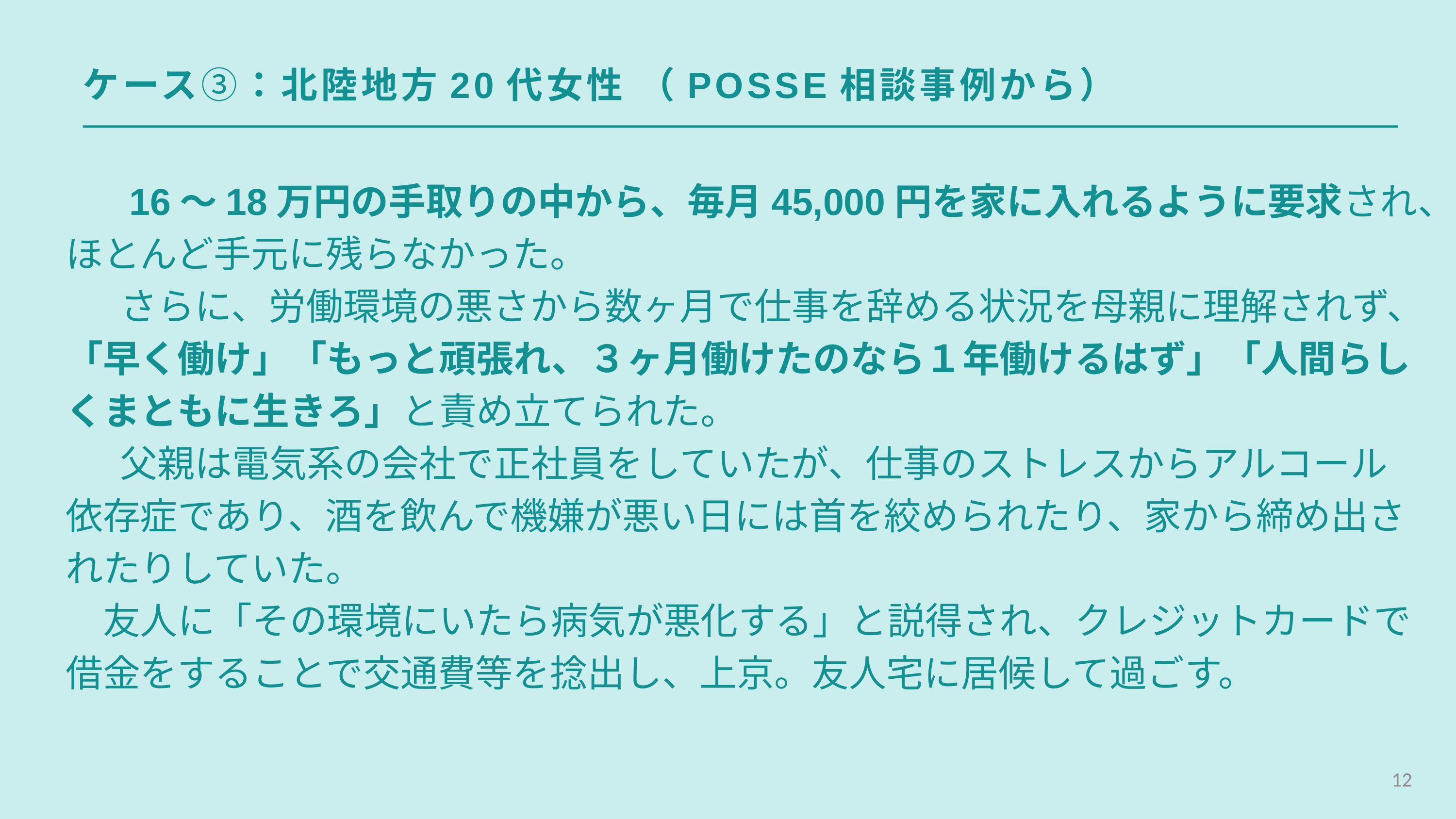

ケース③：北陸地方20代女性 （POSSE相談事例から）

 　16〜18万円の手取りの中から、毎月45,000円を家に入れるように要求され、ほとんど手元に残らなかった。
 　さらに、労働環境の悪さから数ヶ月で仕事を辞める状況を母親に理解されず、「早く働け」「もっと頑張れ、３ヶ月働けたのなら１年働けるはず」「人間らしくまともに生きろ」と責め立てられた。
 　父親は電気系の会社で正社員をしていたが、仕事のストレスからアルコール依存症であり、酒を飲んで機嫌が悪い日には首を絞められたり、家から締め出されたりしていた。
　友人に「その環境にいたら病気が悪化する」と説得され、クレジットカードで借金をすることで交通費等を捻出し、上京。友人宅に居候して過ごす。
12